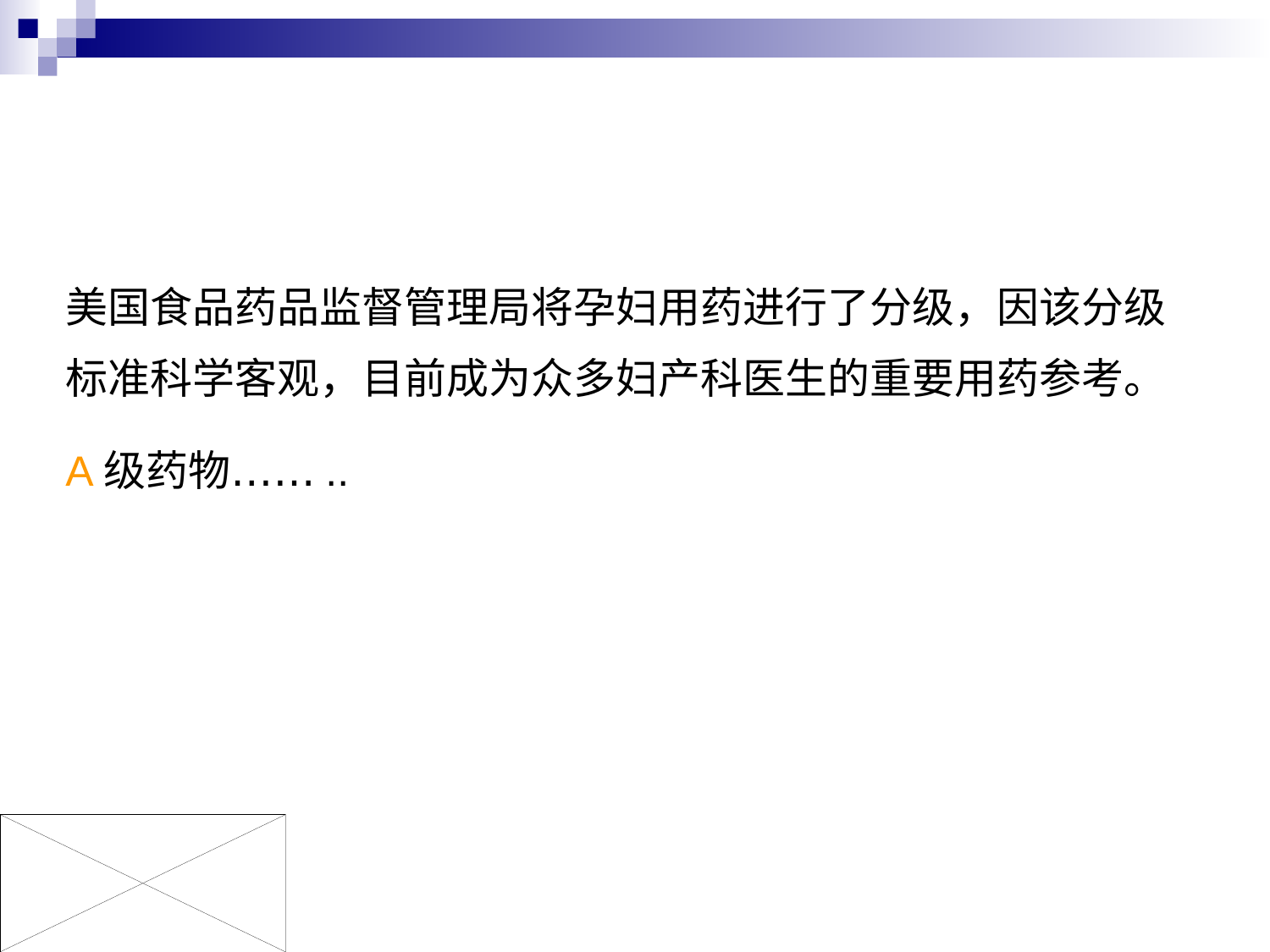

美国食品药品监督管理局将孕妇用药进行了分级，因该分级标准科学客观，目前成为众多妇产科医生的重要用药参考。
A级药物……..